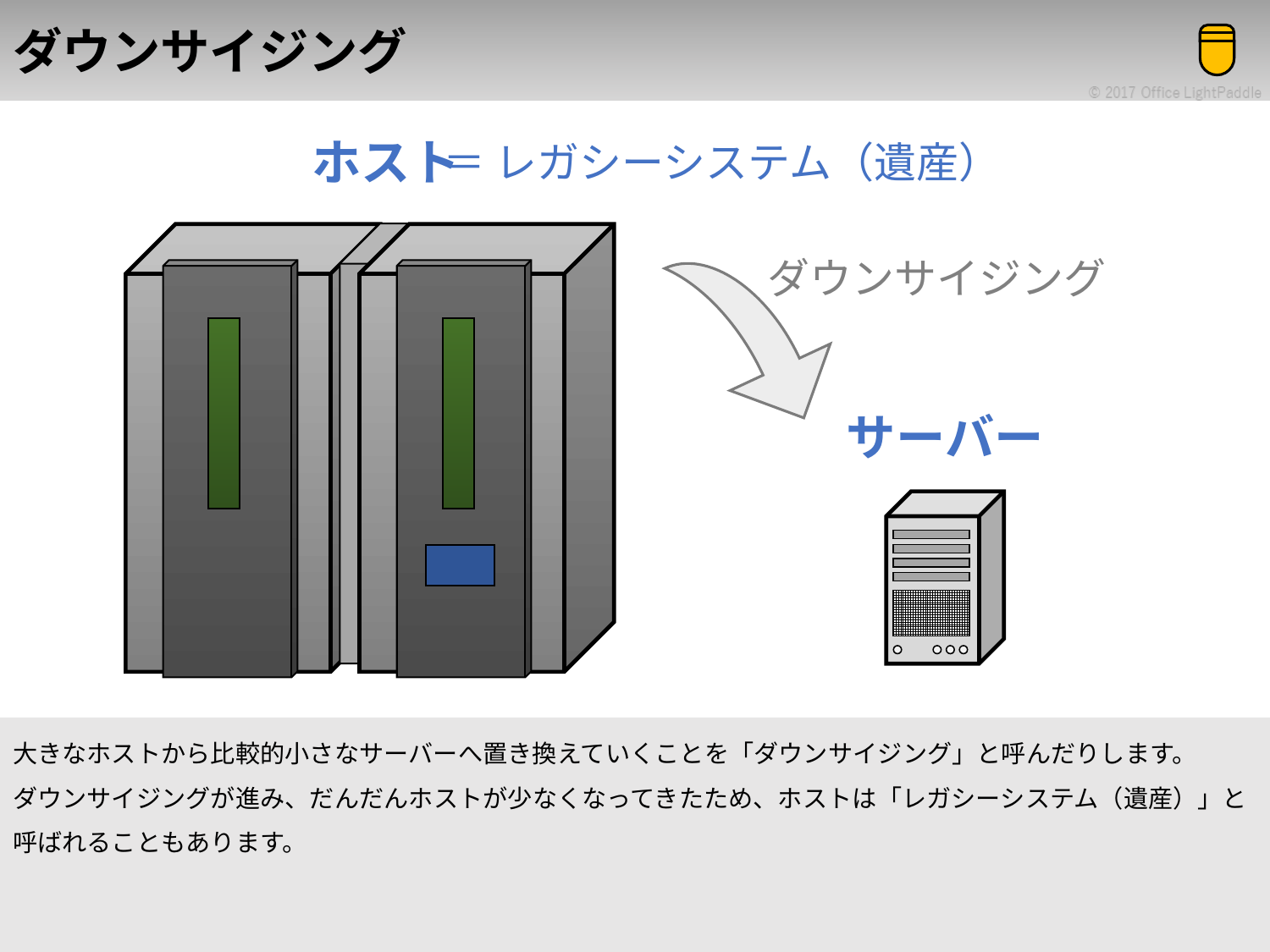

# ダウンサイジング

ホスト
＝ レガシーシステム（遺産）

ダウンサイジング
サーバー

大きなホストから比較的小さなサーバーへ置き換えていくことを「ダウンサイジング」と呼んだりします。
ダウンサイジングが進み、だんだんホストが少なくなってきたため、ホストは「レガシーシステム（遺産）」と呼ばれることもあります。